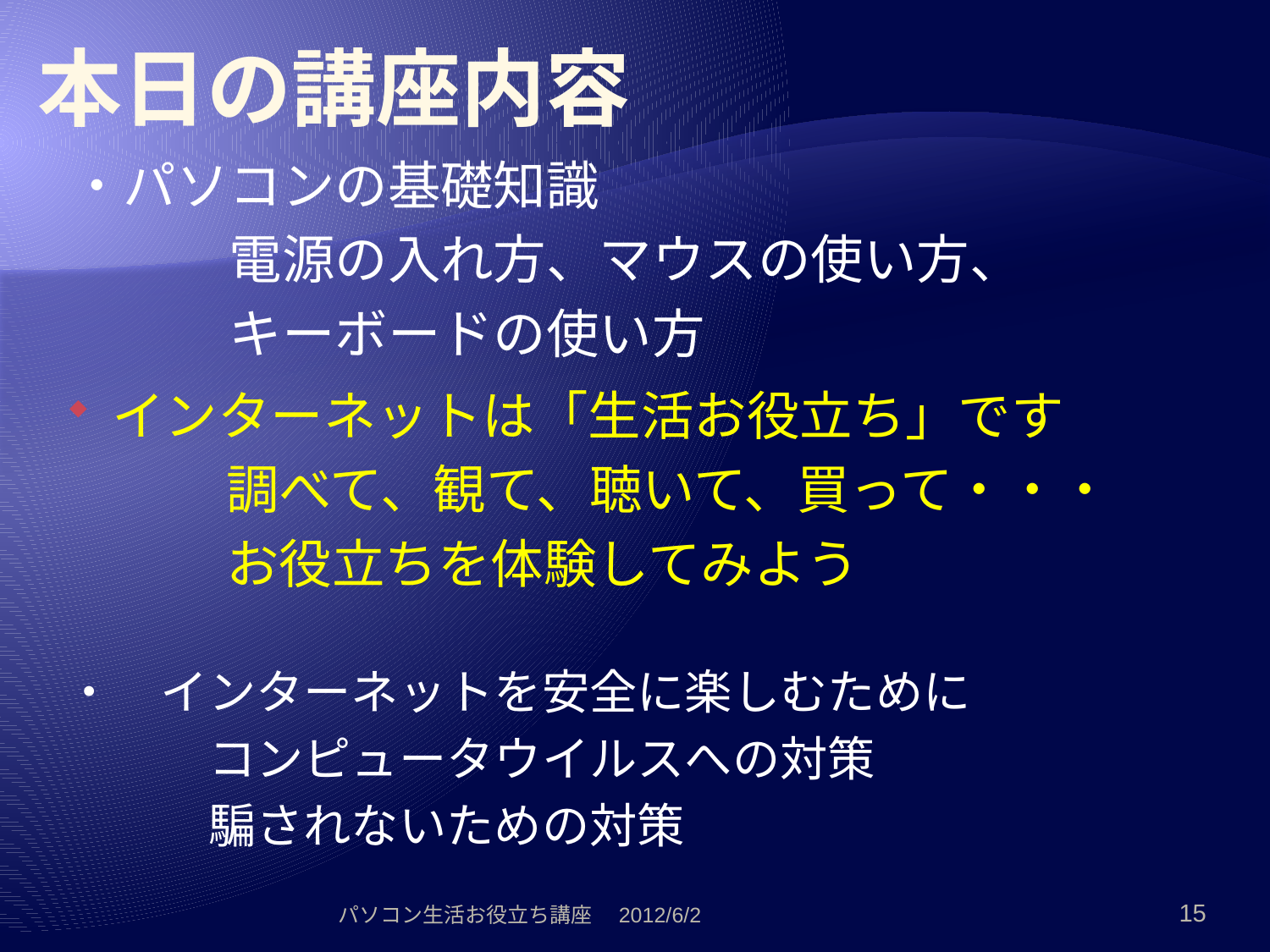

# 本日の講座内容
・パソコンの基礎知識
　　　電源の入れ方、マウスの使い方、
　　　キーボードの使い方
インターネットは「生活お役立ち」です
　　　調べて、観て、聴いて、買って・・・
　　　お役立ちを体験してみよう

・　インターネットを安全に楽しむために
　　　コンピュータウイルスへの対策
　　　騙されないための対策

パソコン生活お役立ち講座　2012/6/2
15